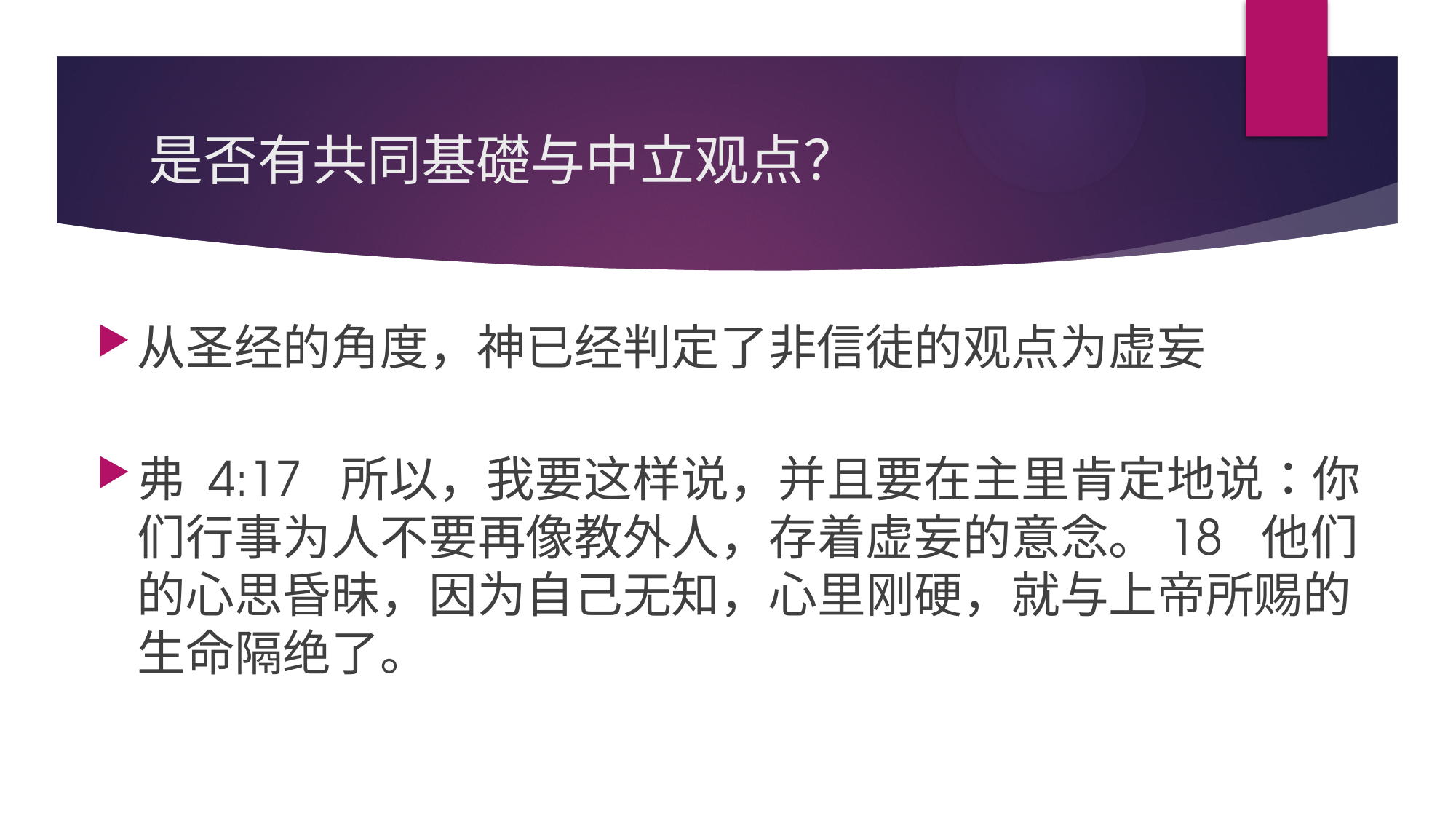

# 是否有共同基礎与中立观点？
从圣经的角度，神已经判定了非信徒的观点为虚妄
弗 4:17  所以，我要这样说，并且要在主里肯定地说：你们行事为人不要再像教外人，存着虚妄的意念。18  他们的心思昏昧，因为自己无知，心里刚硬，就与上帝所赐的生命隔绝了。